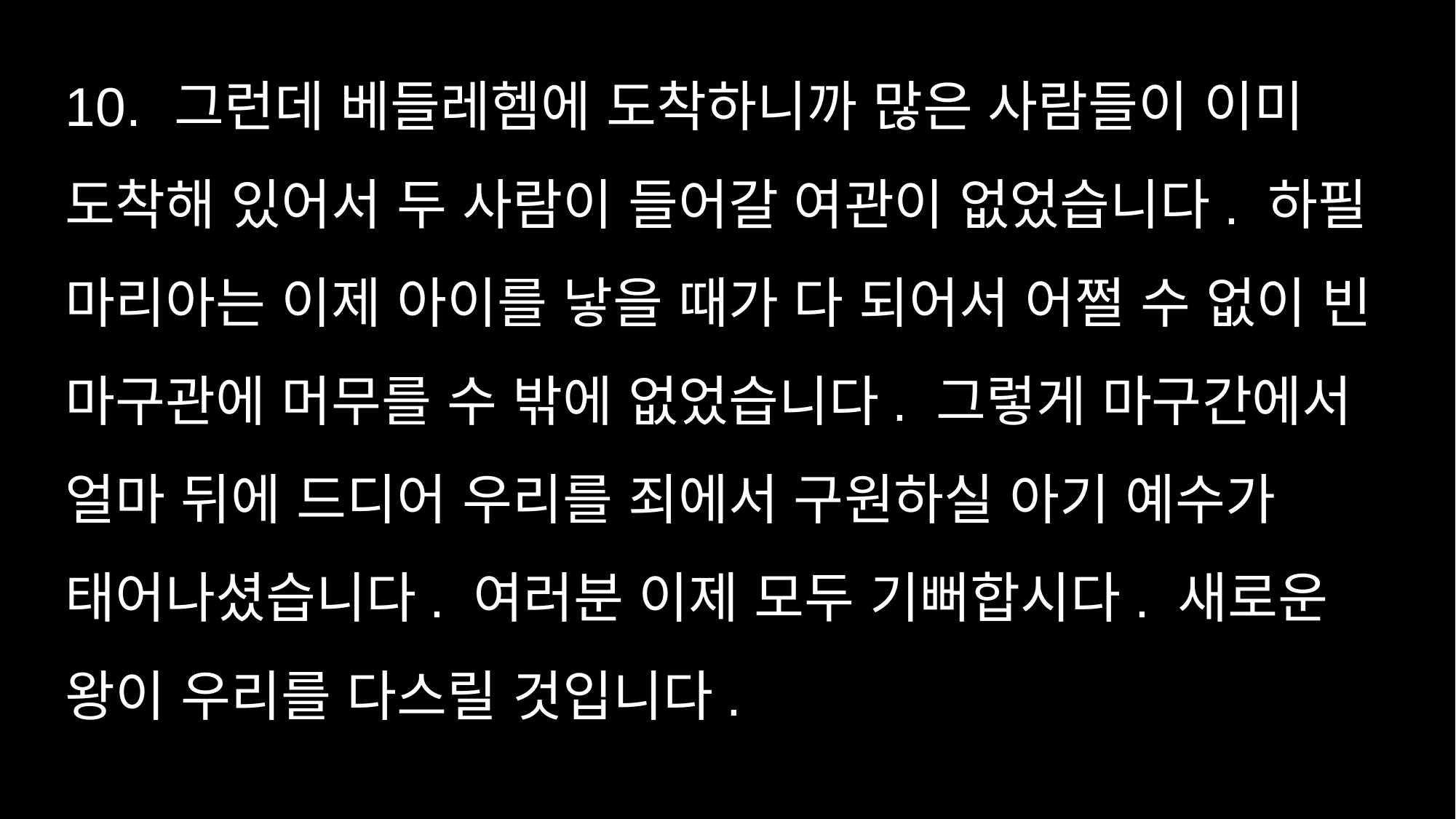

10.	그런데 베들레헴에 도착하니까 많은 사람들이 이미 도착해 있어서 두 사람이 들어갈 여관이 없었습니다. 하필 마리아는 이제 아이를 낳을 때가 다 되어서 어쩔 수 없이 빈 마구관에 머무를 수 밖에 없었습니다. 그렇게 마구간에서 얼마 뒤에 드디어 우리를 죄에서 구원하실 아기 예수가 태어나셨습니다. 여러분 이제 모두 기뻐합시다. 새로운 왕이 우리를 다스릴 것입니다.